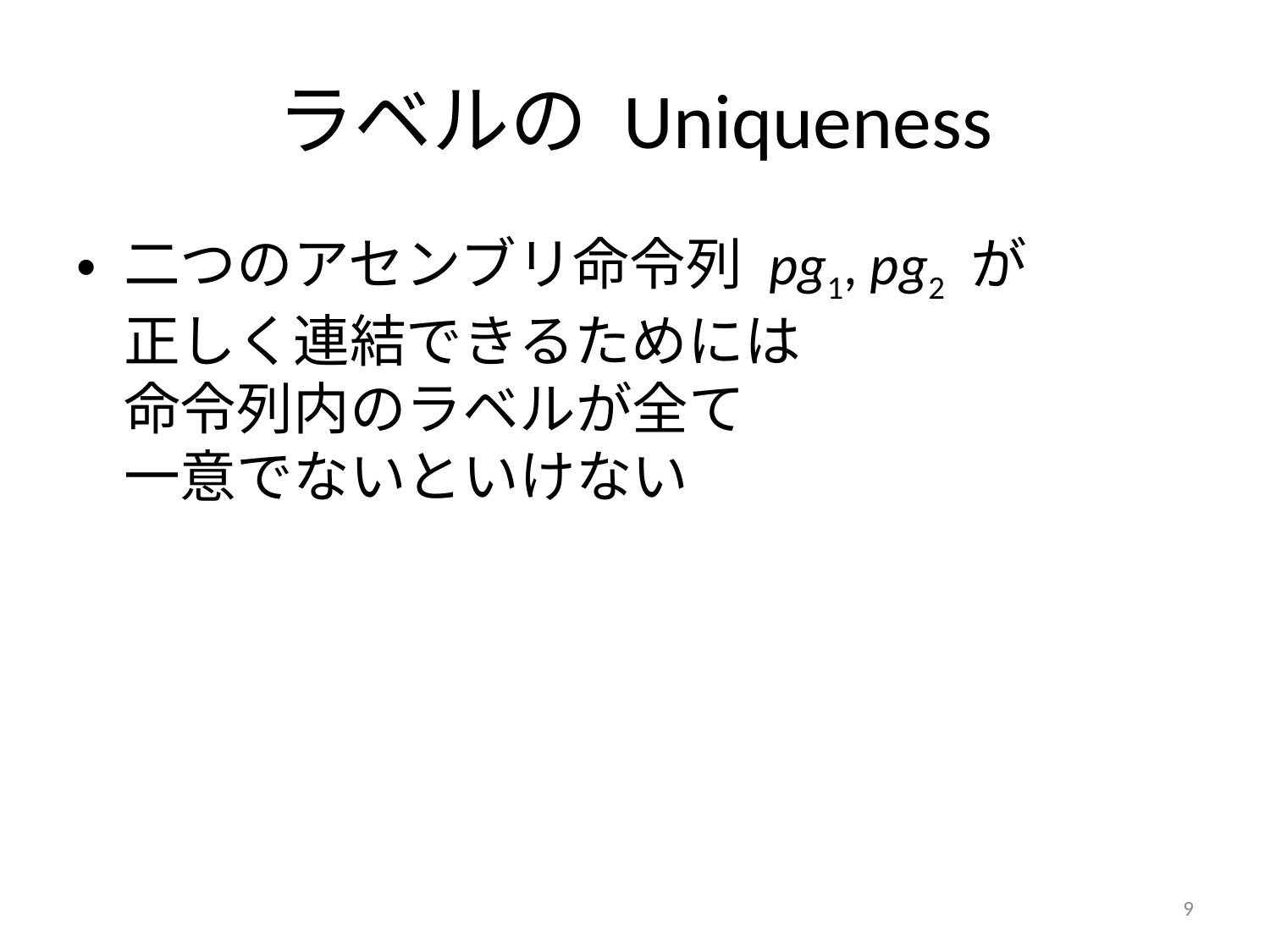

# ラベルの Uniqueness
二つのアセンブリ命令列 pg1, pg2 が
正しく連結できるためには
命令列内のラベルが全て
一意でないといけない
9